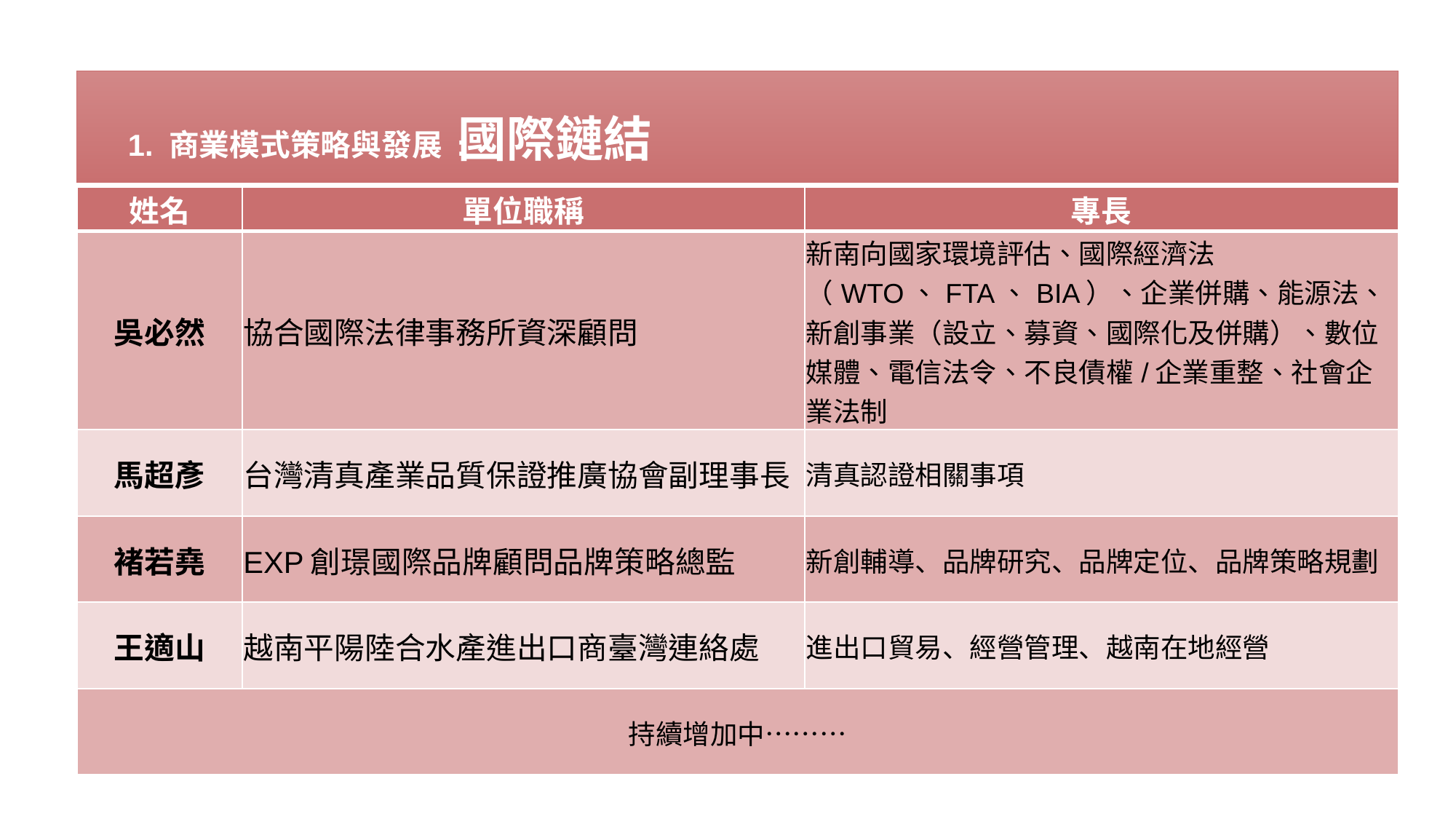

國際鏈結
1. 商業模式策略與發展 :
| 姓名 | 單位職稱 | 專長 |
| --- | --- | --- |
| 吳必然 | 協合國際法律事務所資深顧問 | 新南向國家環境評估、國際經濟法（WTO、FTA、BIA）、企業併購、能源法、新創事業（設立、募資、國際化及併購）、數位媒體、電信法令、不良債權/企業重整、社會企業法制 |
| 馬超彥 | 台灣清真產業品質保證推廣協會副理事長 | 清真認證相關事項 |
| 褚若堯 | EXP創璟國際品牌顧問品牌策略總監 | 新創輔導、品牌研究、品牌定位、品牌策略規劃 |
| 王適山 | 越南平陽陸合水產進出口商臺灣連絡處 | 進出口貿易、經營管理、越南在地經營 |
| 持續增加中……… |  |  |